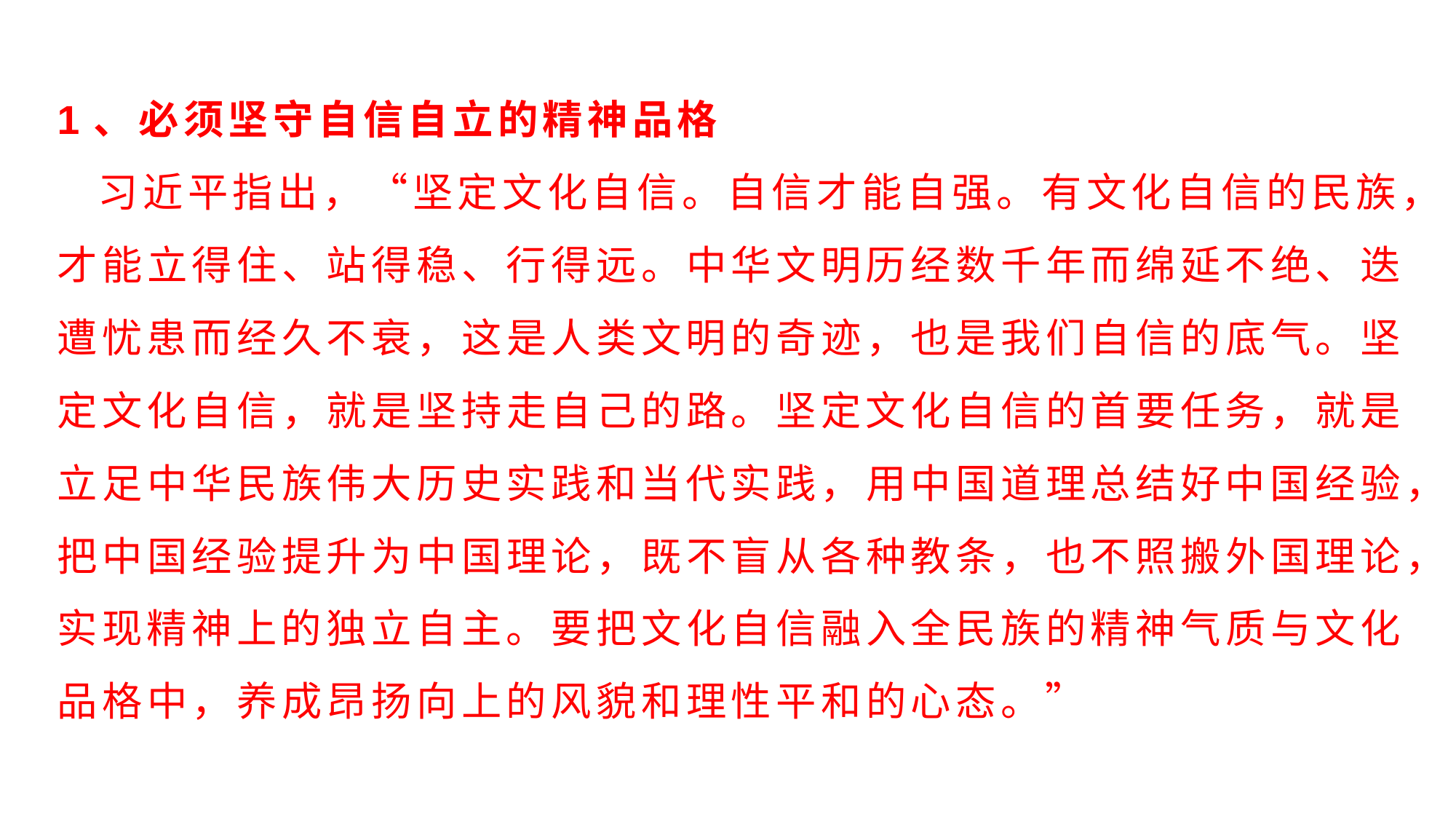

# 1、必须坚守自信自立的精神品格 习近平指出，“坚定文化自信。自信才能自强。有文化自信的民族，才能立得住、站得稳、行得远。中华文明历经数千年而绵延不绝、迭遭忧患而经久不衰，这是人类文明的奇迹，也是我们自信的底气。坚定文化自信，就是坚持走自己的路。坚定文化自信的首要任务，就是立足中华民族伟大历史实践和当代实践，用中国道理总结好中国经验，把中国经验提升为中国理论，既不盲从各种教条，也不照搬外国理论，实现精神上的独立自主。要把文化自信融入全民族的精神气质与文化品格中，养成昂扬向上的风貌和理性平和的心态。”